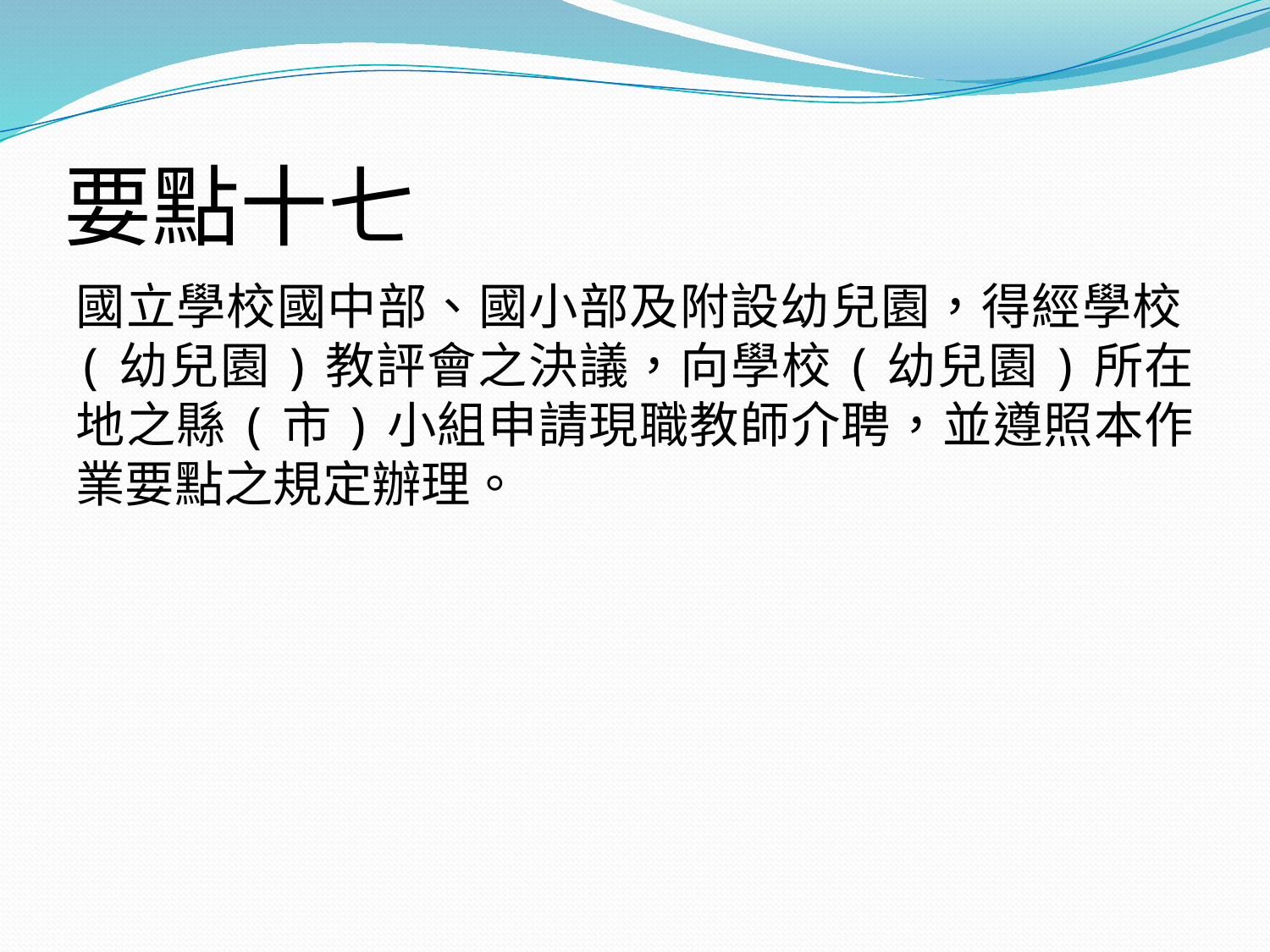

# 要點十七
國立學校國中部、國小部及附設幼兒園，得經學校(幼兒園)教評會之決議，向學校(幼兒園)所在地之縣(市)小組申請現職教師介聘，並遵照本作業要點之規定辦理。